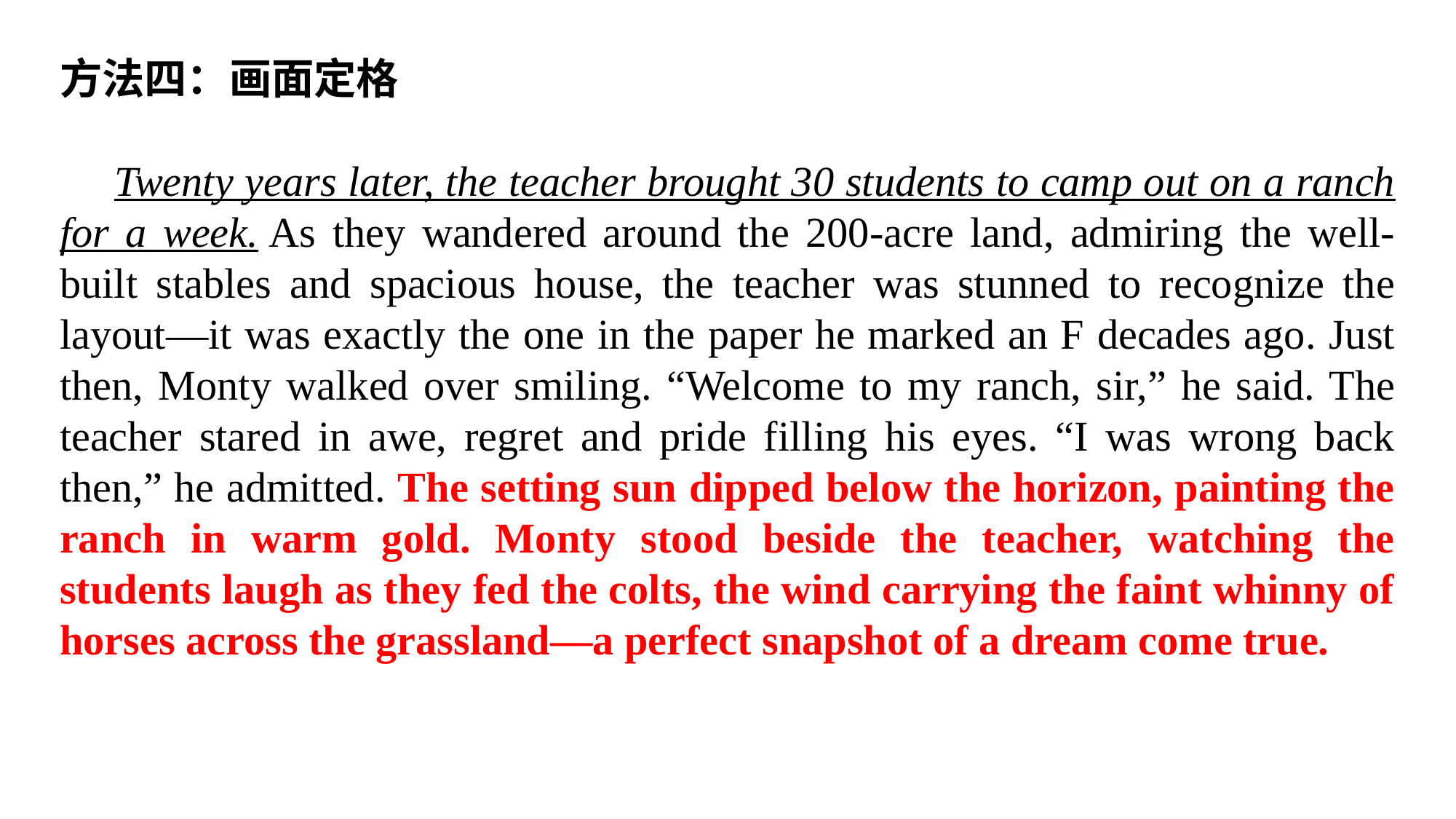

方法四：画面定格

Twenty years later, the teacher brought 30 students to camp out on a ranch for a week. As they wandered around the 200-acre land, admiring the well-built stables and spacious house, the teacher was stunned to recognize the layout—it was exactly the one in the paper he marked an F decades ago. Just then, Monty walked over smiling. “Welcome to my ranch, sir,” he said. The teacher stared in awe, regret and pride filling his eyes. “I was wrong back then,” he admitted. The setting sun dipped below the horizon, painting the ranch in warm gold. Monty stood beside the teacher, watching the students laugh as they fed the colts, the wind carrying the faint whinny of horses across the grassland—a perfect snapshot of a dream come true.